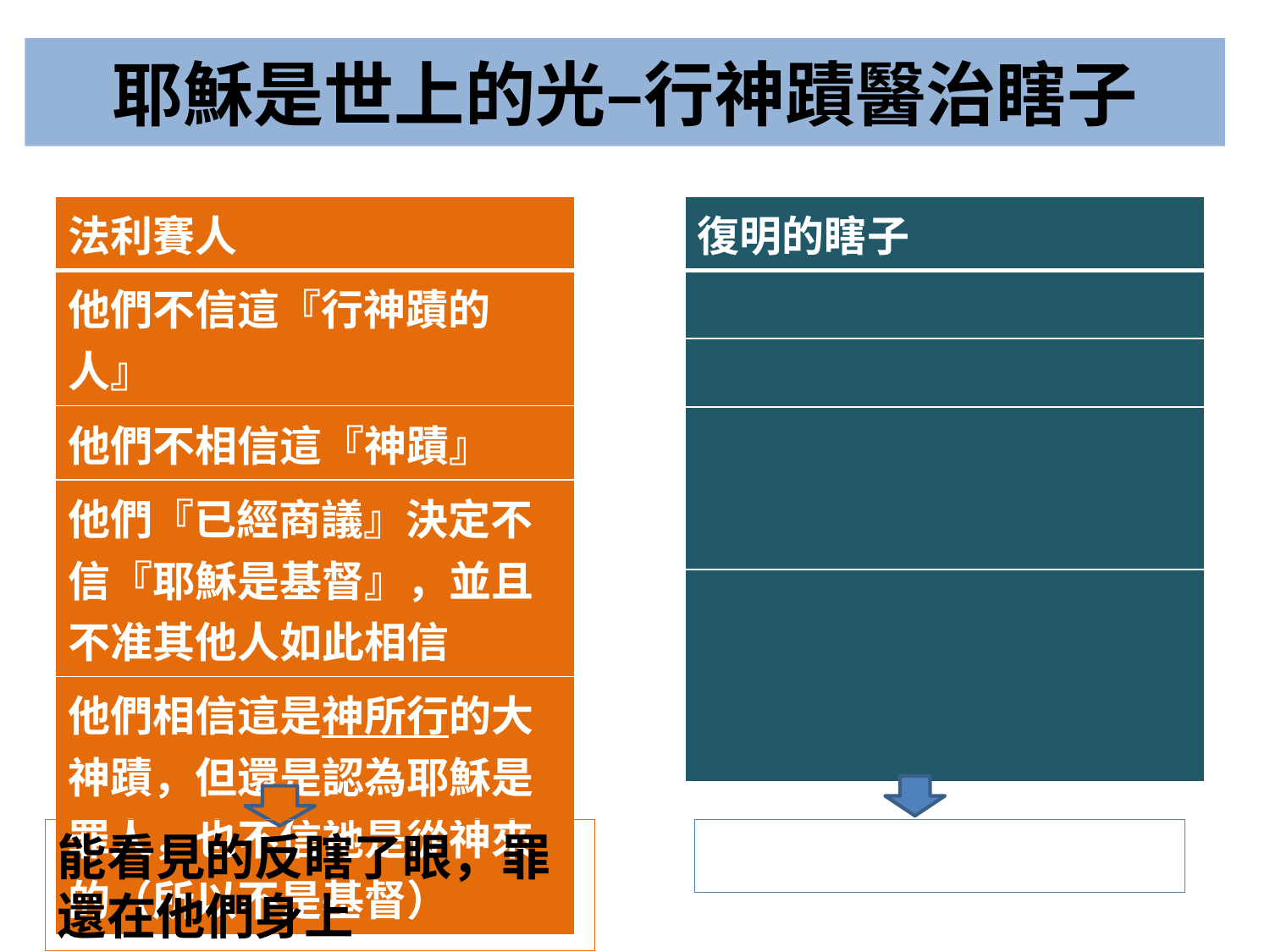

# 耶穌是世上的光–行神蹟醫治瞎子
| 復明的瞎子 |
| --- |
|  |
|  |
|  |
|  |
| 法利賽人 |
| --- |
| 他們不信這『行神蹟的人』 |
| 他們不相信這『神蹟』 |
| 他們『已經商議』決定不信『耶穌是基督』，並且不准其他人如此相信 |
| 他們相信這是神所行的大神蹟，但還是認為耶穌是罪人，也不信祂是從神來的（所以不是基督） |

能看見的反瞎了眼，罪還在他們身上